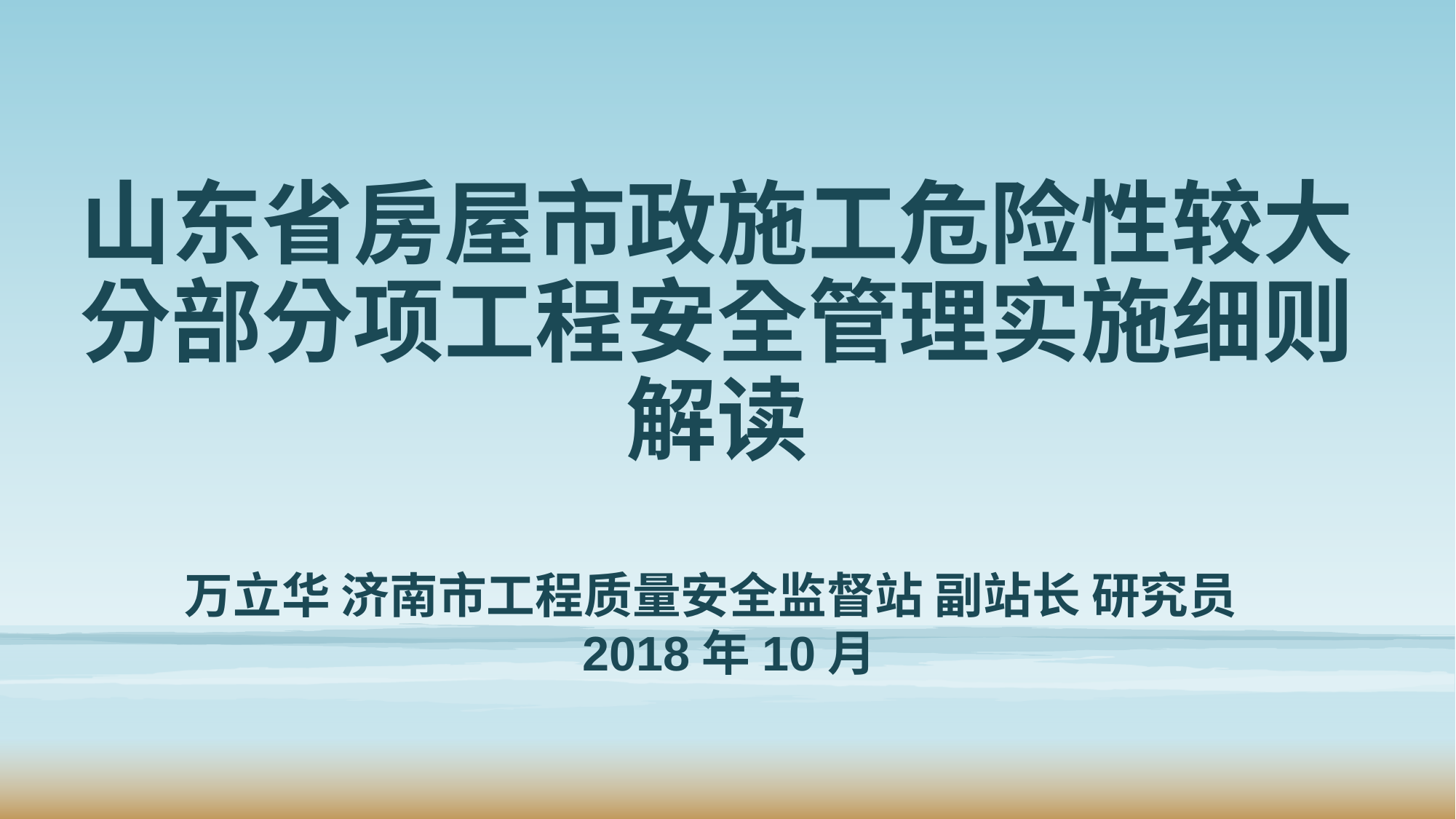

# 山东省房屋市政施工危险性较大 分部分项工程安全管理实施细则 解读 万立华 济南市工程质量安全监督站 副站长 研究员 2018年10月